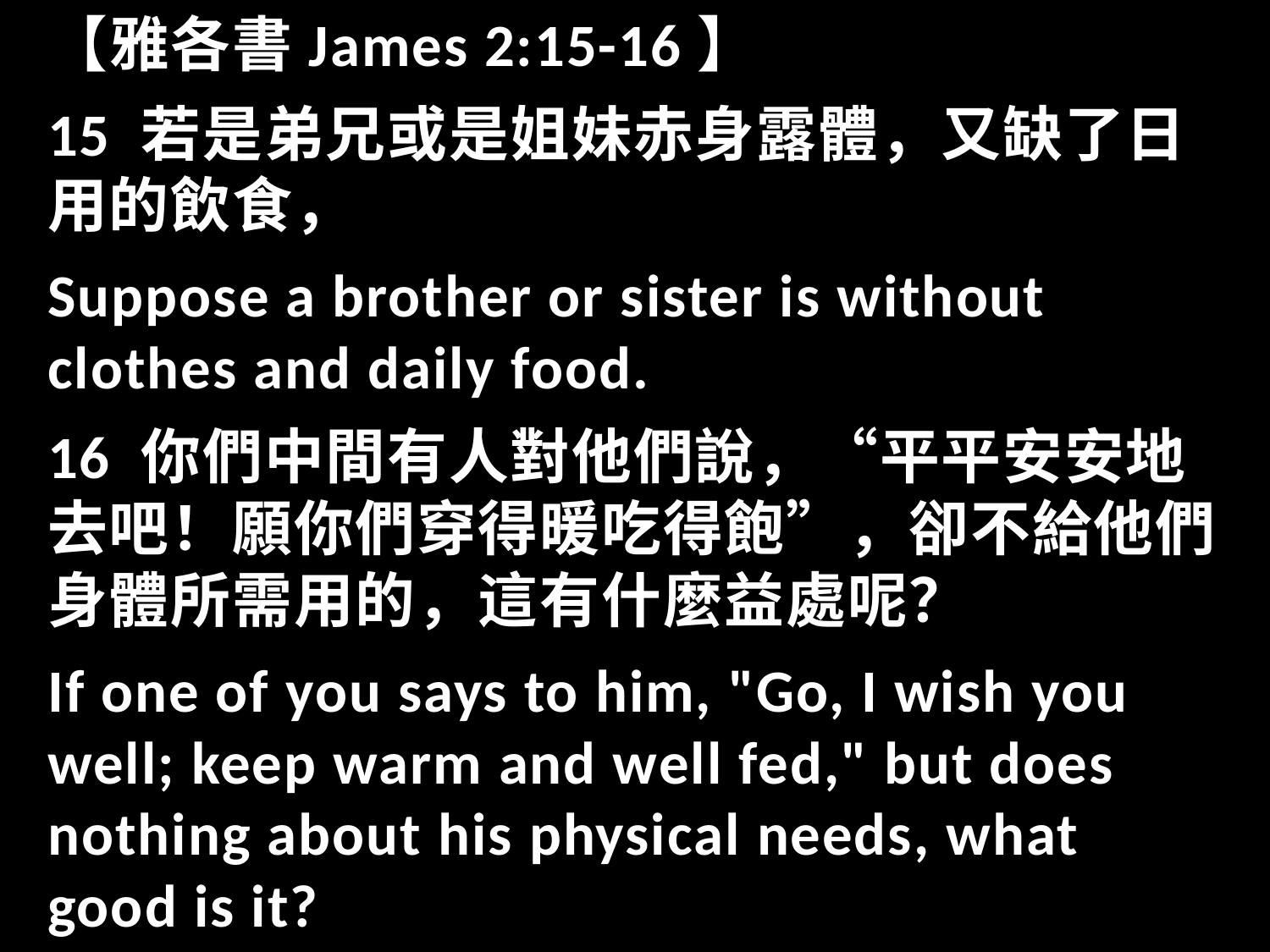

【雅各書James 2:15-16】
15 若是弟兄或是姐妹赤身露體，又缺了日用的飲食，
Suppose a brother or sister is without clothes and daily food.
16 你們中間有人對他們說，“平平安安地去吧！願你們穿得暖吃得飽”，卻不給他們身體所需用的，這有什麼益處呢？
If one of you says to him, "Go, I wish you well; keep warm and well fed," but does nothing about his physical needs, what good is it?